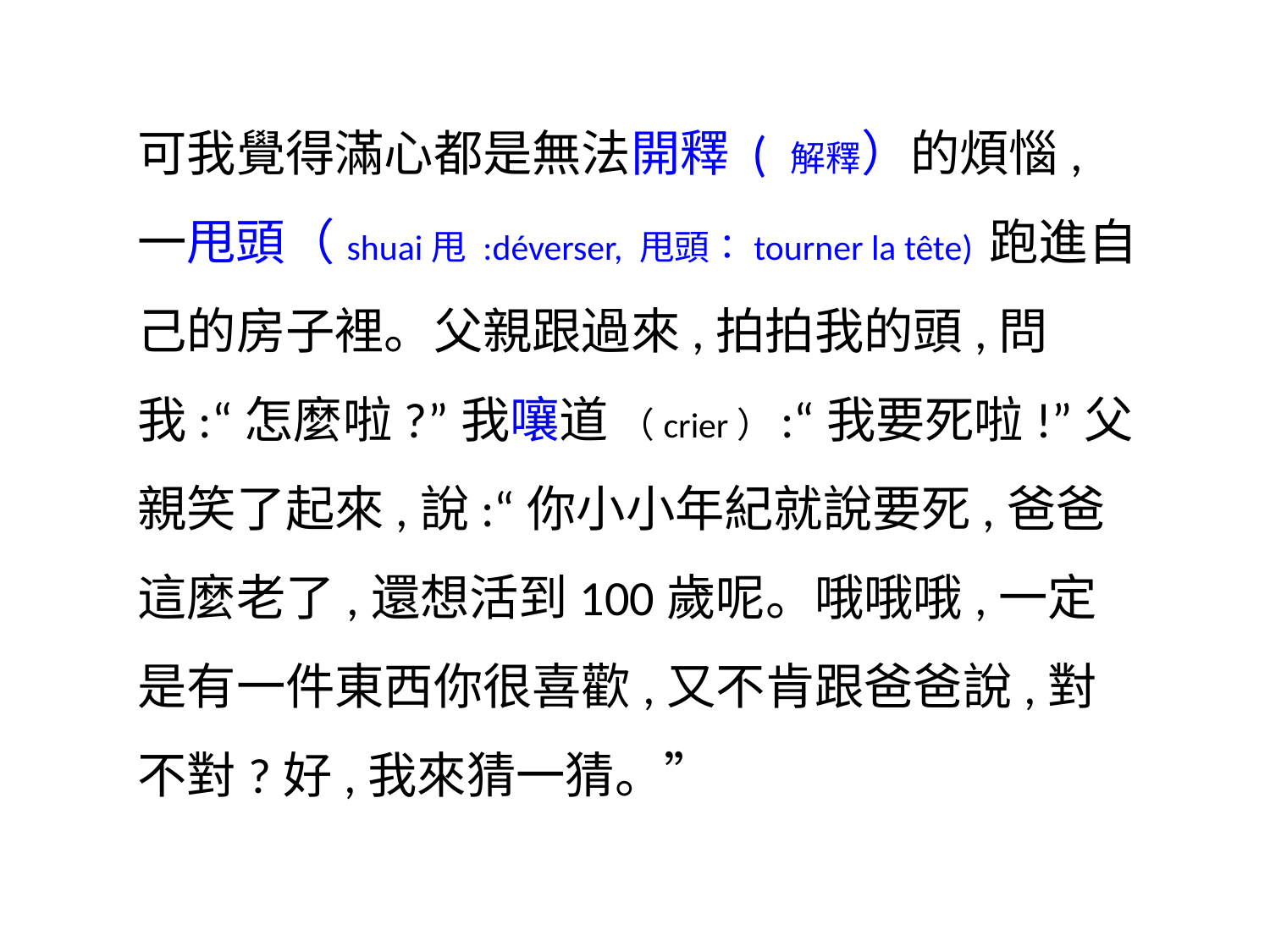

可我覺得滿心都是無法開釋 ( 解釋）的煩惱,一甩頭（shuai甩 :déverser, 甩頭：tourner la tête) 跑進自己的房子裡。父親跟過來,拍拍我的頭,問我:“怎麼啦?”我嚷道 （crier）:“我要死啦!”父親笑了起來,說:“你小小年紀就說要死,爸爸這麼老了,還想活到100歲呢。哦哦哦,一定是有一件東西你很喜歡,又不肯跟爸爸說,對不對?好,我來猜一猜。”